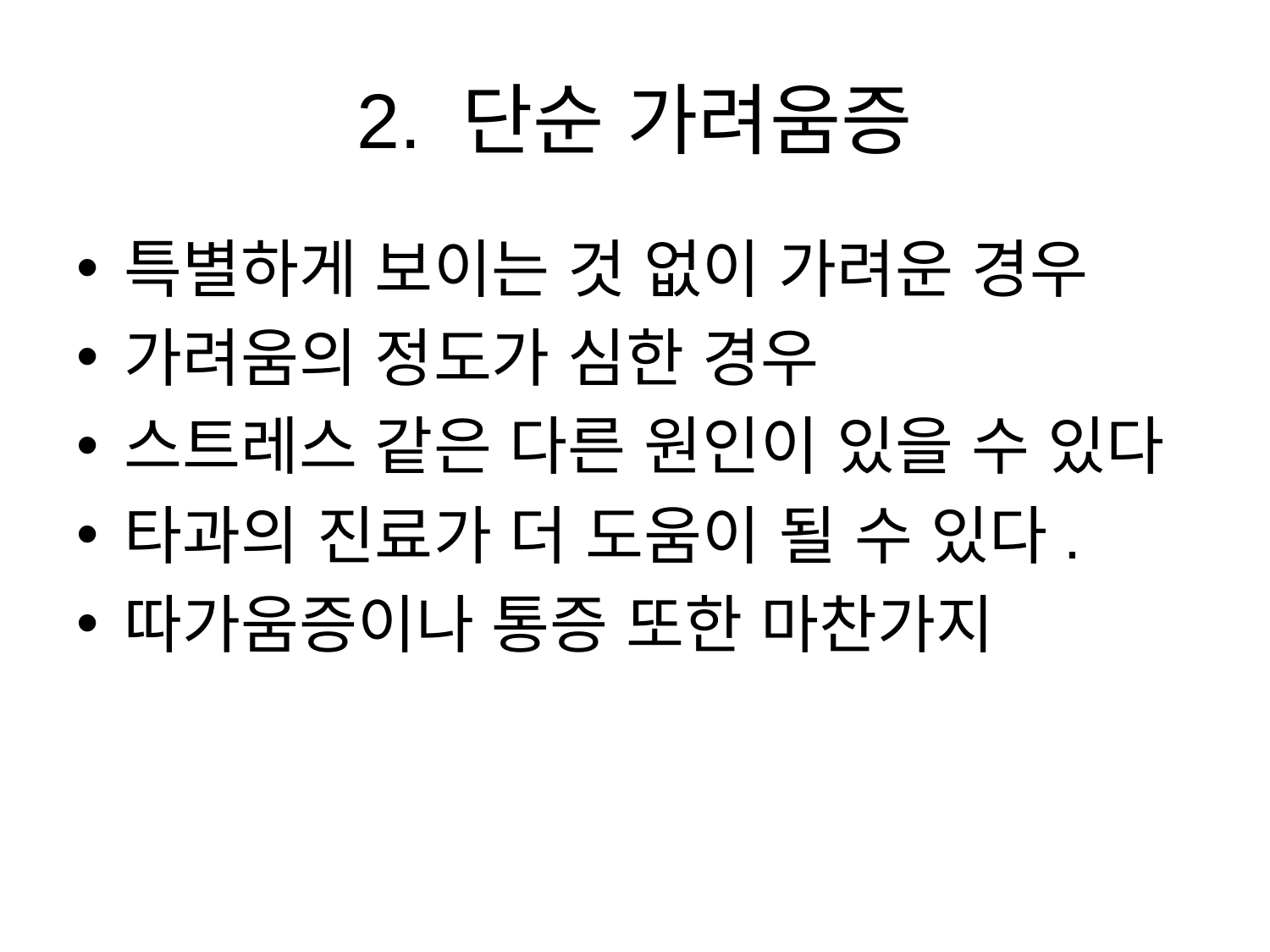

# 2. 단순 가려움증
특별하게 보이는 것 없이 가려운 경우
가려움의 정도가 심한 경우
스트레스 같은 다른 원인이 있을 수 있다
타과의 진료가 더 도움이 될 수 있다.
따가움증이나 통증 또한 마찬가지